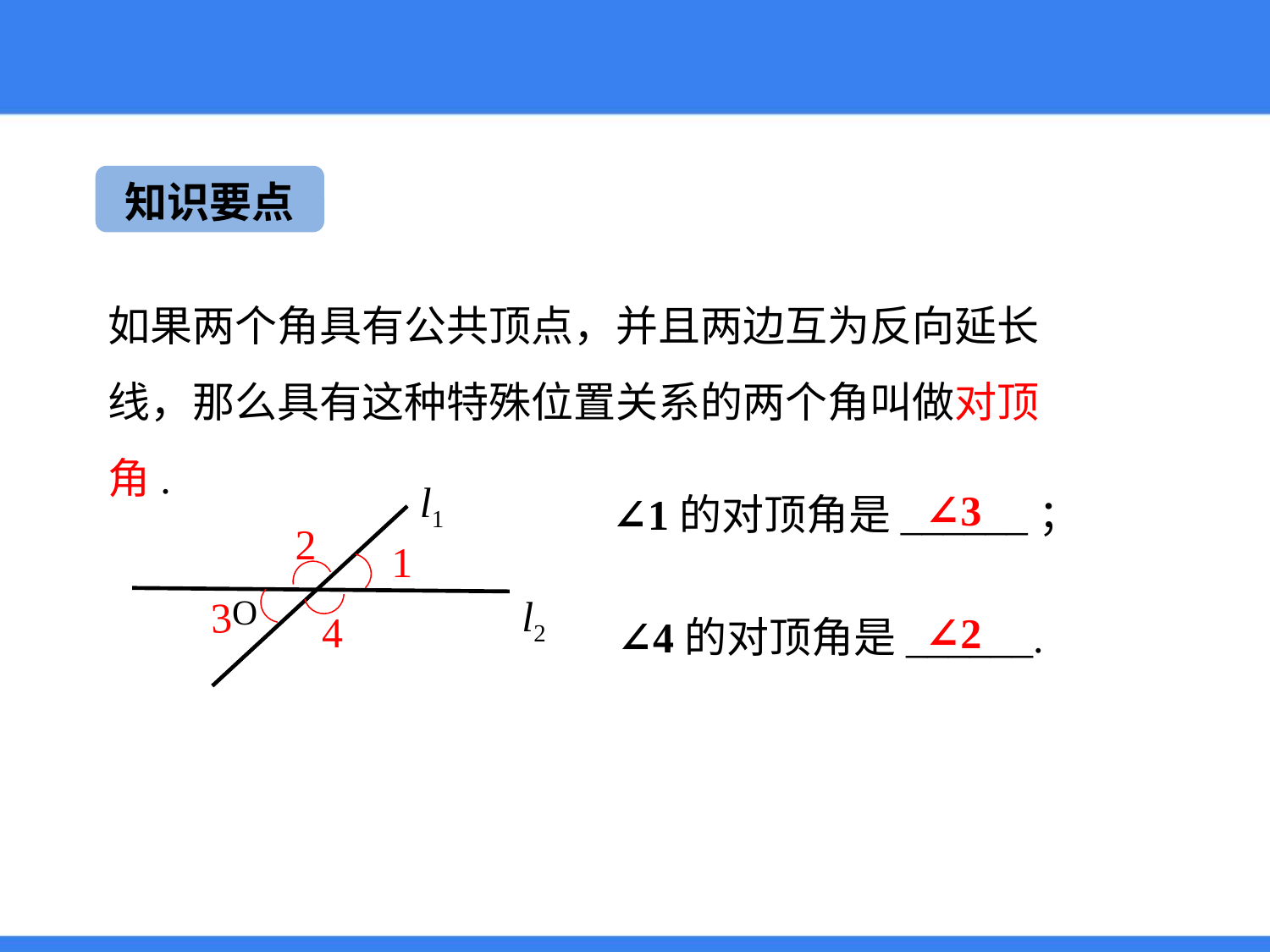

知识要点
如果两个角具有公共顶点，并且两边互为反向延长线，那么具有这种特殊位置关系的两个角叫做对顶角.
l1
O
l2
2

1

4
3

∠3
∠1的对顶角是______；
∠2
∠4的对顶角是______.